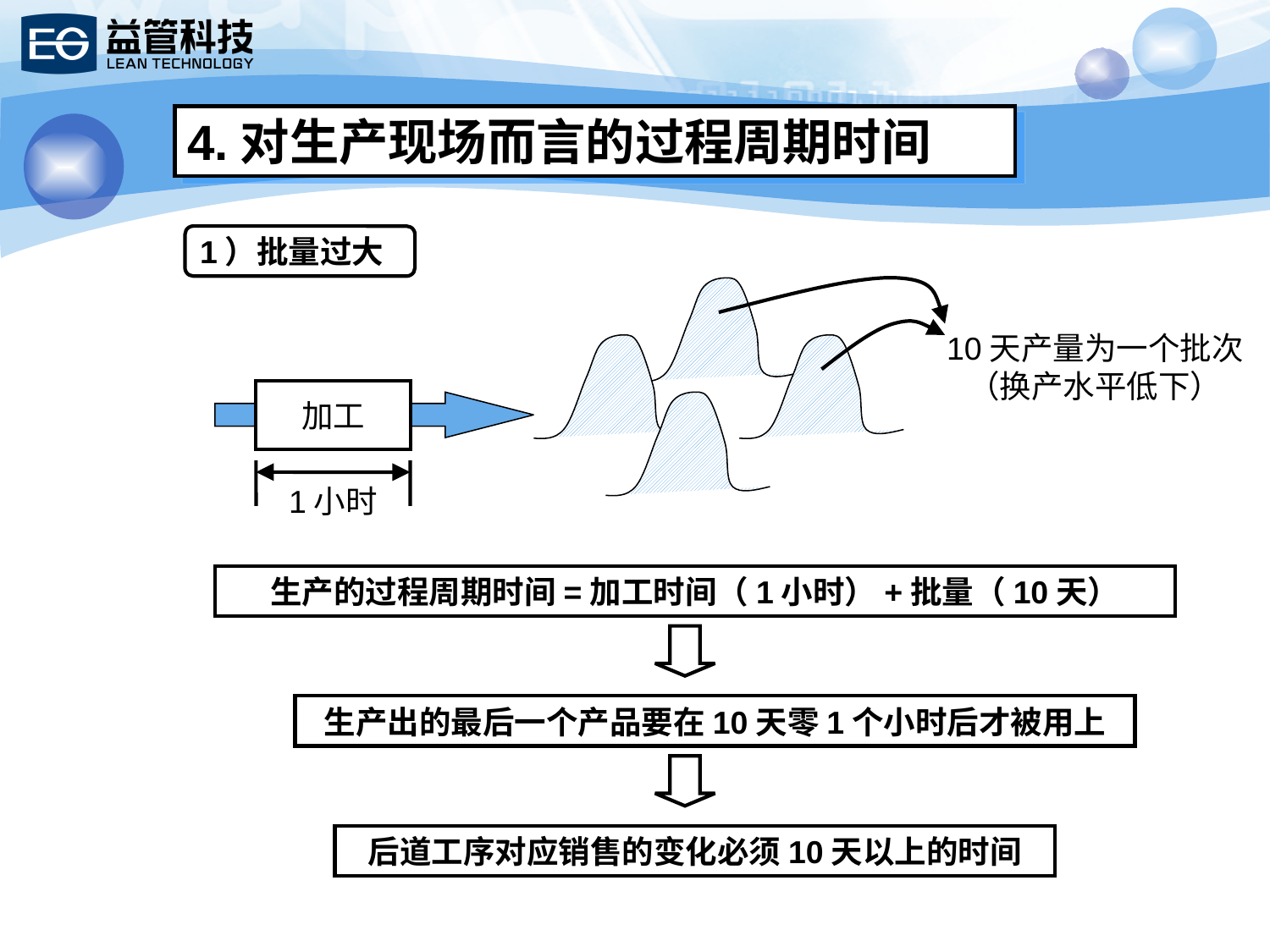

4.对生产现场而言的过程周期时间
1）批量过大

加工

1小时
10天产量为一个批次
（换产水平低下）
生产的过程周期时间=加工时间（1小时）+批量（10天）

生产出的最后一个产品要在10天零1个小时后才被用上

后道工序对应销售的变化必须10天以上的时间